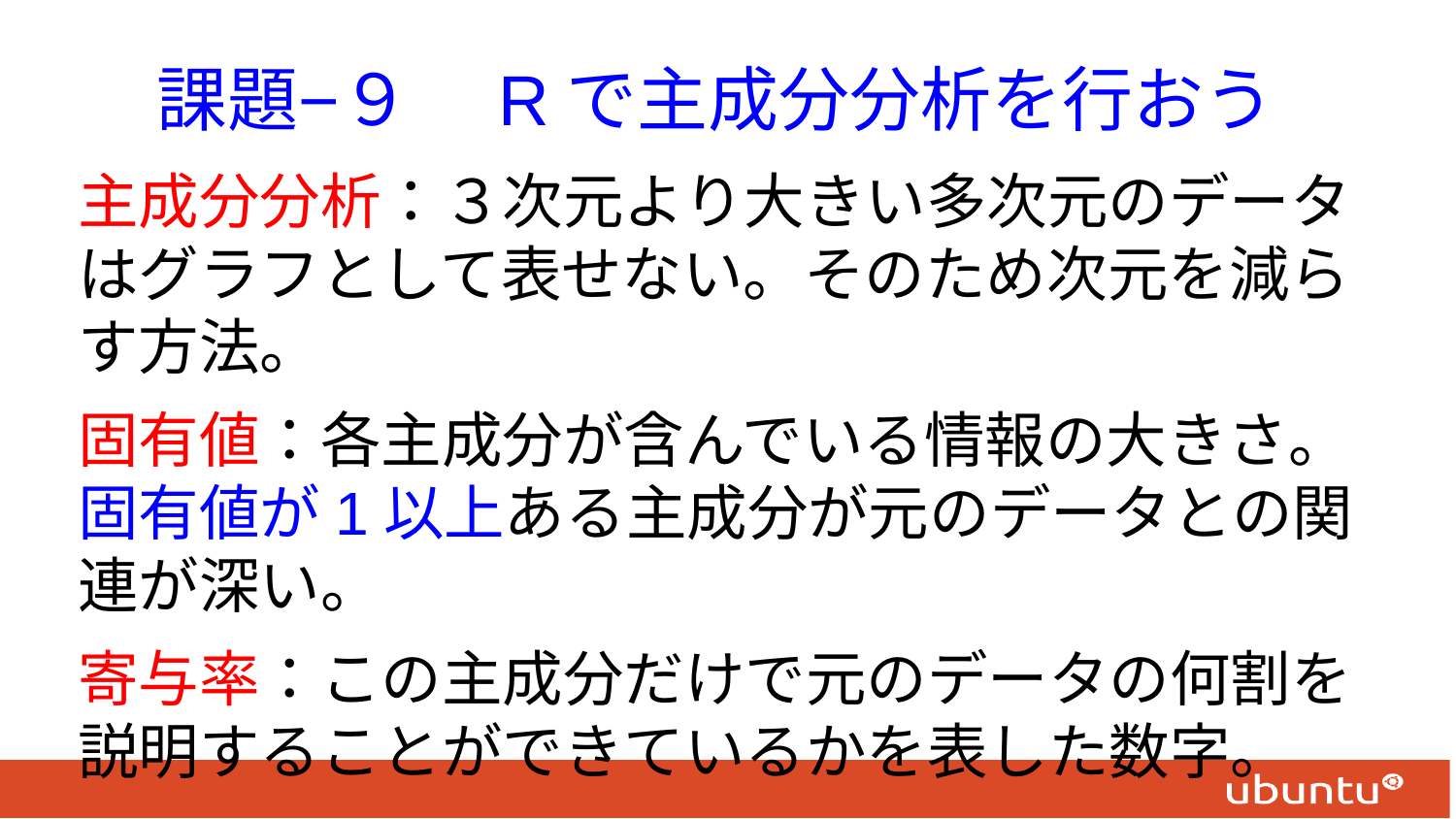

# 課題−９　Rで主成分分析を行おう
主成分分析：３次元より大きい多次元のデータはグラフとして表せない。そのため次元を減らす方法。
固有値：各主成分が含んでいる情報の大きさ。固有値が1以上ある主成分が元のデータとの関連が深い。
寄与率：この主成分だけで元のデータの何割を説明することができているかを表した数字。